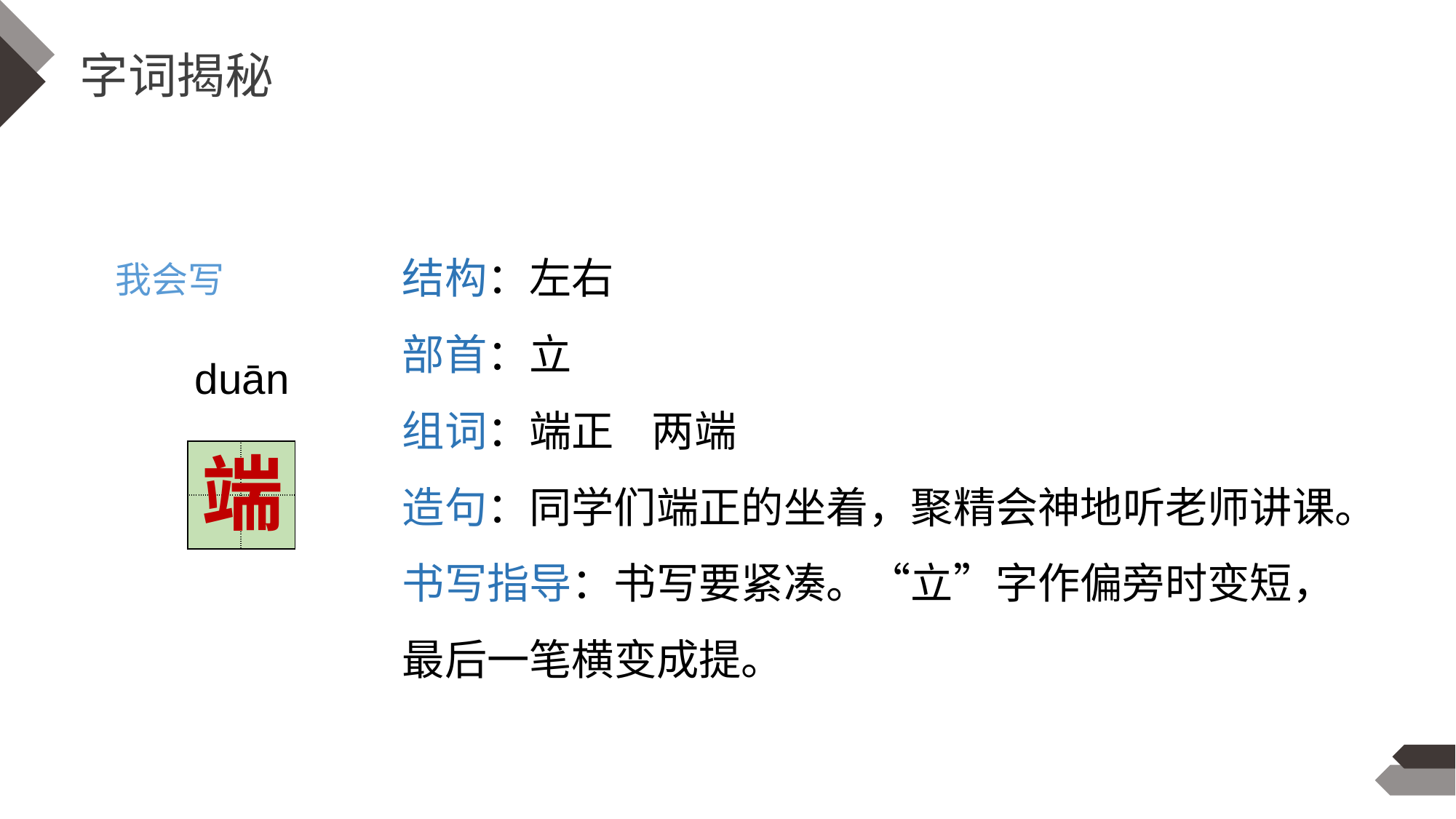

字词揭秘
结构：左右
部首：立
组词：端正    两端
造句：同学们端正的坐着，聚精会神地听老师讲课。
书写指导：书写要紧凑。“立”字作偏旁时变短，最后一笔横变成提。
我会写
duān
端
|  |  |
| --- | --- |
|  |  |